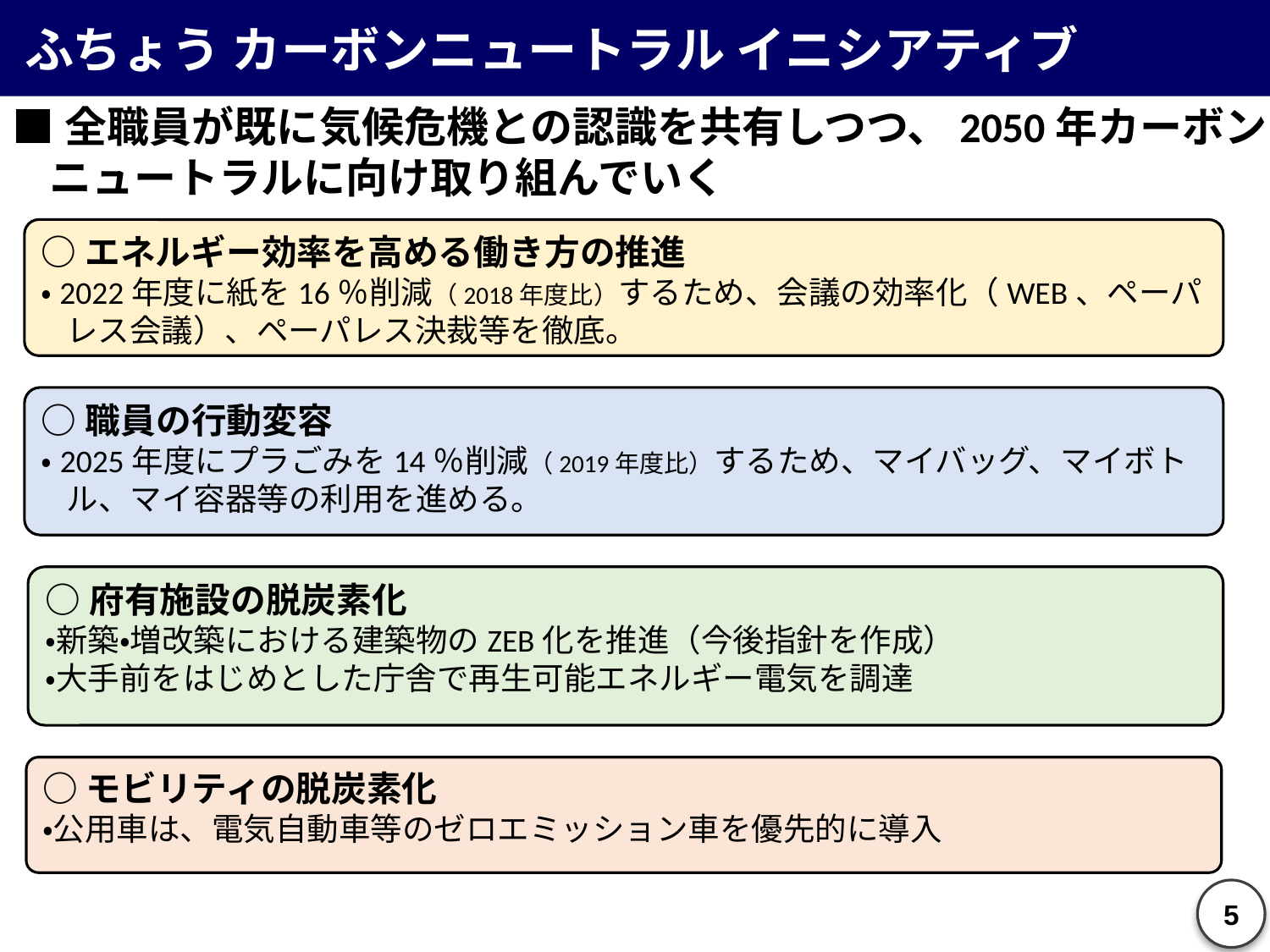

ふちょう カーボンニュートラル イニシアティブ
■全職員が既に気候危機との認識を共有しつつ、2050年カーボンニュートラルに向け取り組んでいく
○エネルギー効率を高める働き方の推進
・2022年度に紙を16％削減（2018年度比）するため、会議の効率化（WEB、ペーパレス会議）、ペーパレス決裁等を徹底。
○職員の行動変容
・2025年度にプラごみを14％削減（2019年度比）するため、マイバッグ、マイボトル、マイ容器等の利用を進める。
○府有施設の脱炭素化
・新築・増改築における建築物のZEB化を推進（今後指針を作成）
・大手前をはじめとした庁舎で再生可能エネルギー電気を調達

○モビリティの脱炭素化
・公用車は、電気自動車等のゼロエミッション車を優先的に導入
5